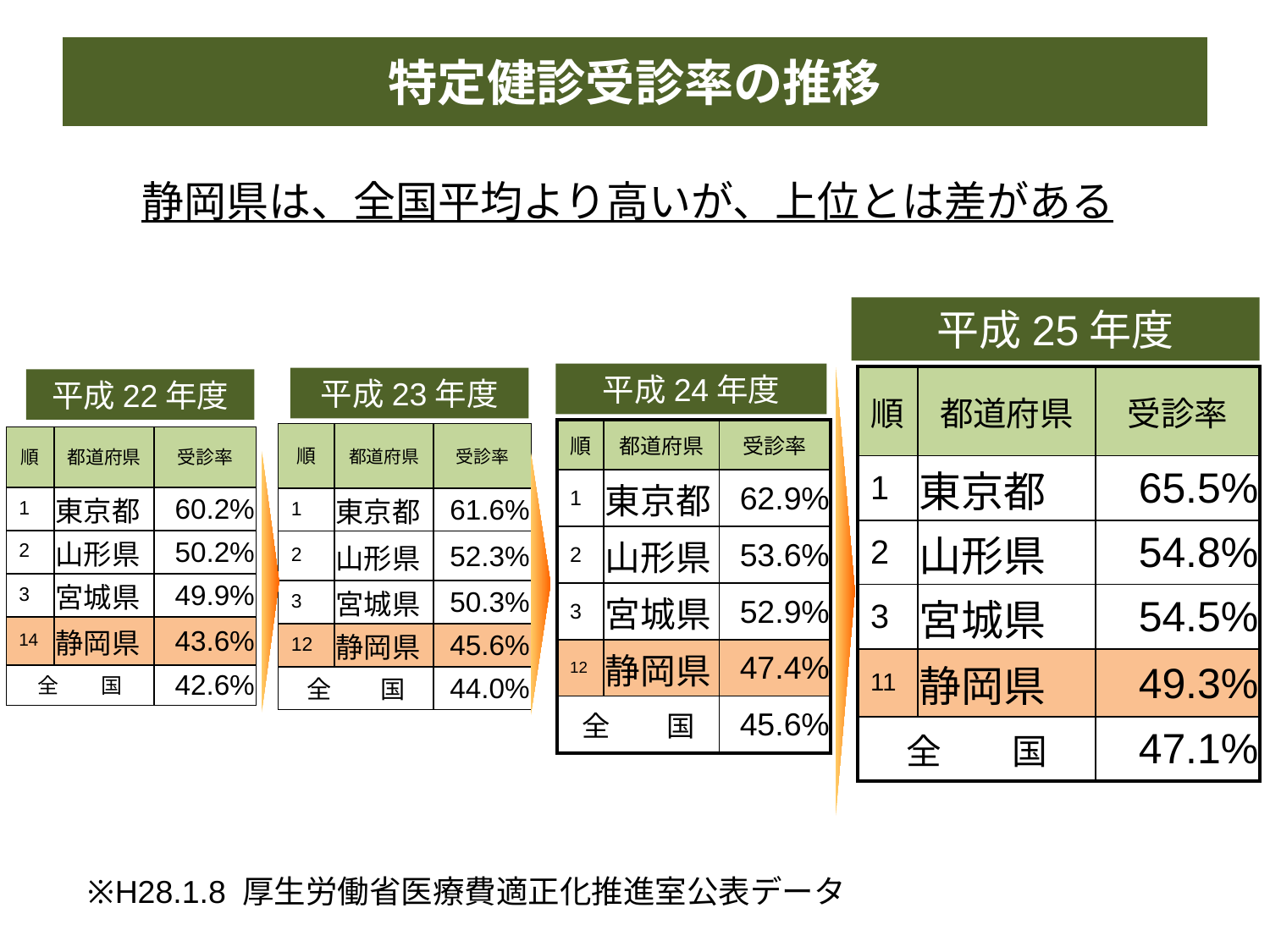

特定健診受診率の推移
静岡県は、全国平均より高いが、上位とは差がある
平成25年度
平成24年度

| 順 | 都道府県 | 受診率 |
| --- | --- | --- |
| 1 | 東京都 | 65.5% |
| 2 | 山形県 | 54.8% |
| 3 | 宮城県 | 54.5% |
| 11 | 静岡県 | 49.3% |
| 全　　国 |  | 47.1% |
平成23年度
平成22年度
| 順 | 都道府県 | 受診率 |
| --- | --- | --- |
| 1 | 東京都 | 62.9% |
| 2 | 山形県 | 53.6% |
| 3 | 宮城県 | 52.9% |
| 12 | 静岡県 | 47.4% |
| 全　　国 |  | 45.6% |
| 順 | 都道府県 | 受診率 |
| --- | --- | --- |
| 1 | 東京都 | 61.6% |
| 2 | 山形県 | 52.3% |
| 3 | 宮城県 | 50.3% |
| 12 | 静岡県 | 45.6% |
| 全　　国 |  | 44.0% |
| 順 | 都道府県 | 受診率 |
| --- | --- | --- |
| 1 | 東京都 | 60.2% |
| 2 | 山形県 | 50.2% |
| 3 | 宮城県 | 49.9% |
| 14 | 静岡県 | 43.6% |
| 全　　国 |  | 42.6% |

※ H28.1.8 厚生労働省医療費適正化推進室公表データ